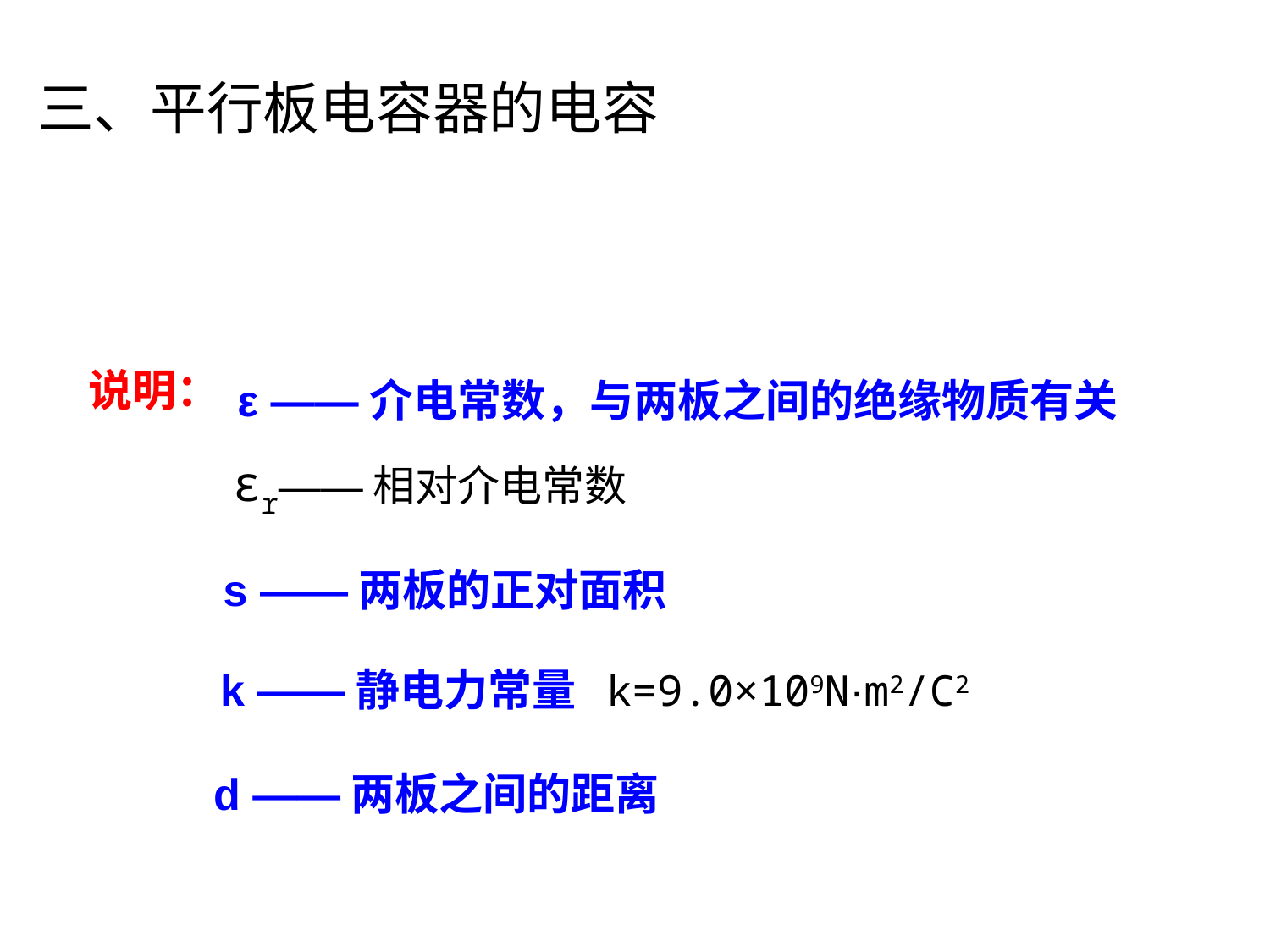

三、平行板电容器的电容
说明：
ε ——介电常数，与两板之间的绝缘物质有关
εr——相对介电常数
s ——两板的正对面积
k ——静电力常量  k=9.0×109N·m2/C2
d ——两板之间的距离